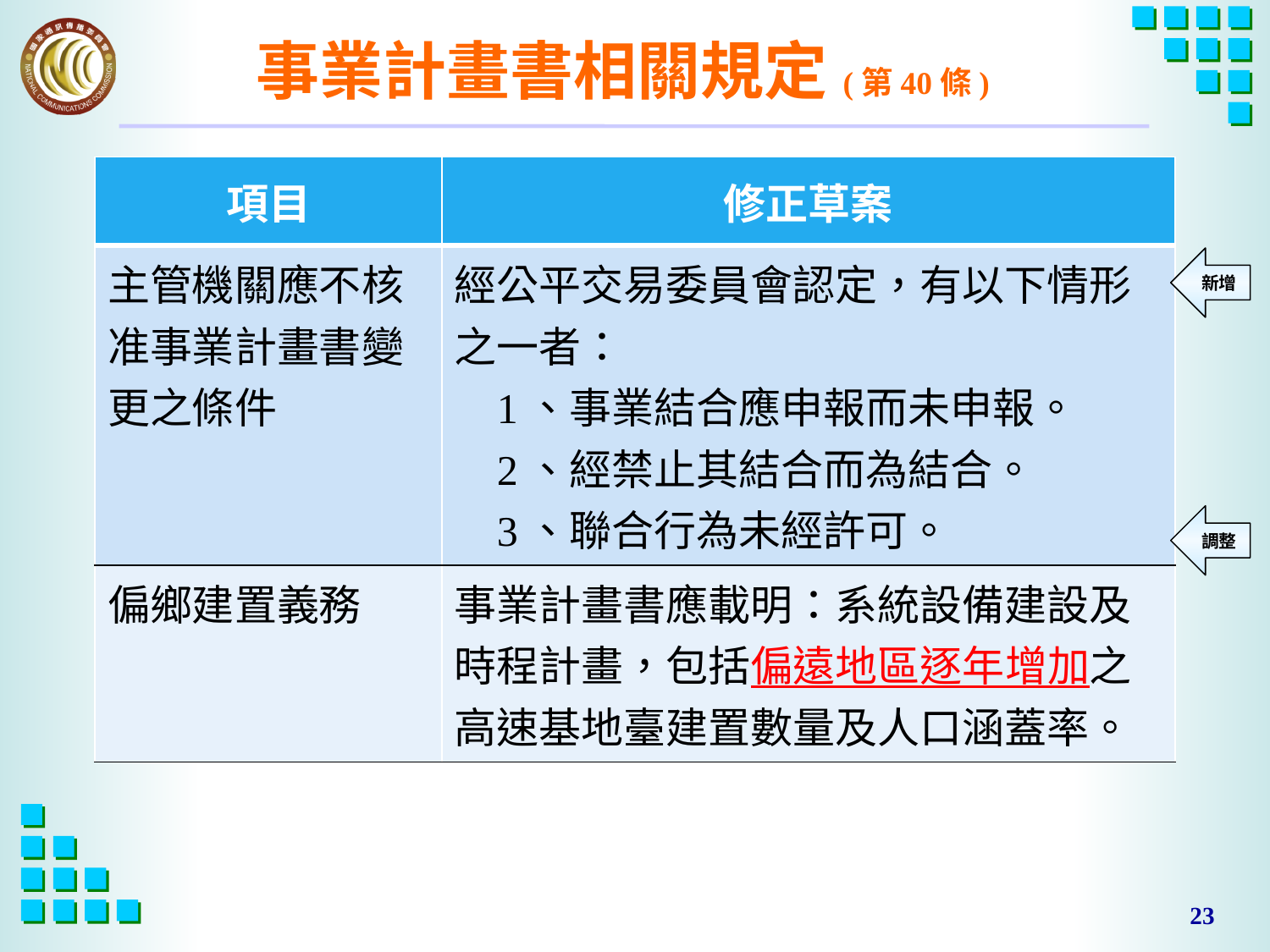

# 事業計畫書相關規定(第40條)
| 項目 | 修正草案 |
| --- | --- |
| 主管機關應不核准事業計畫書變更之條件 | 經公平交易委員會認定，有以下情形之一者： 1、事業結合應申報而未申報。 2、經禁止其結合而為結合。 3、聯合行為未經許可。 |
| 偏鄉建置義務 | 事業計畫書應載明：系統設備建設及時程計畫，包括偏遠地區逐年增加之高速基地臺建置數量及人口涵蓋率。 |
新增
調整